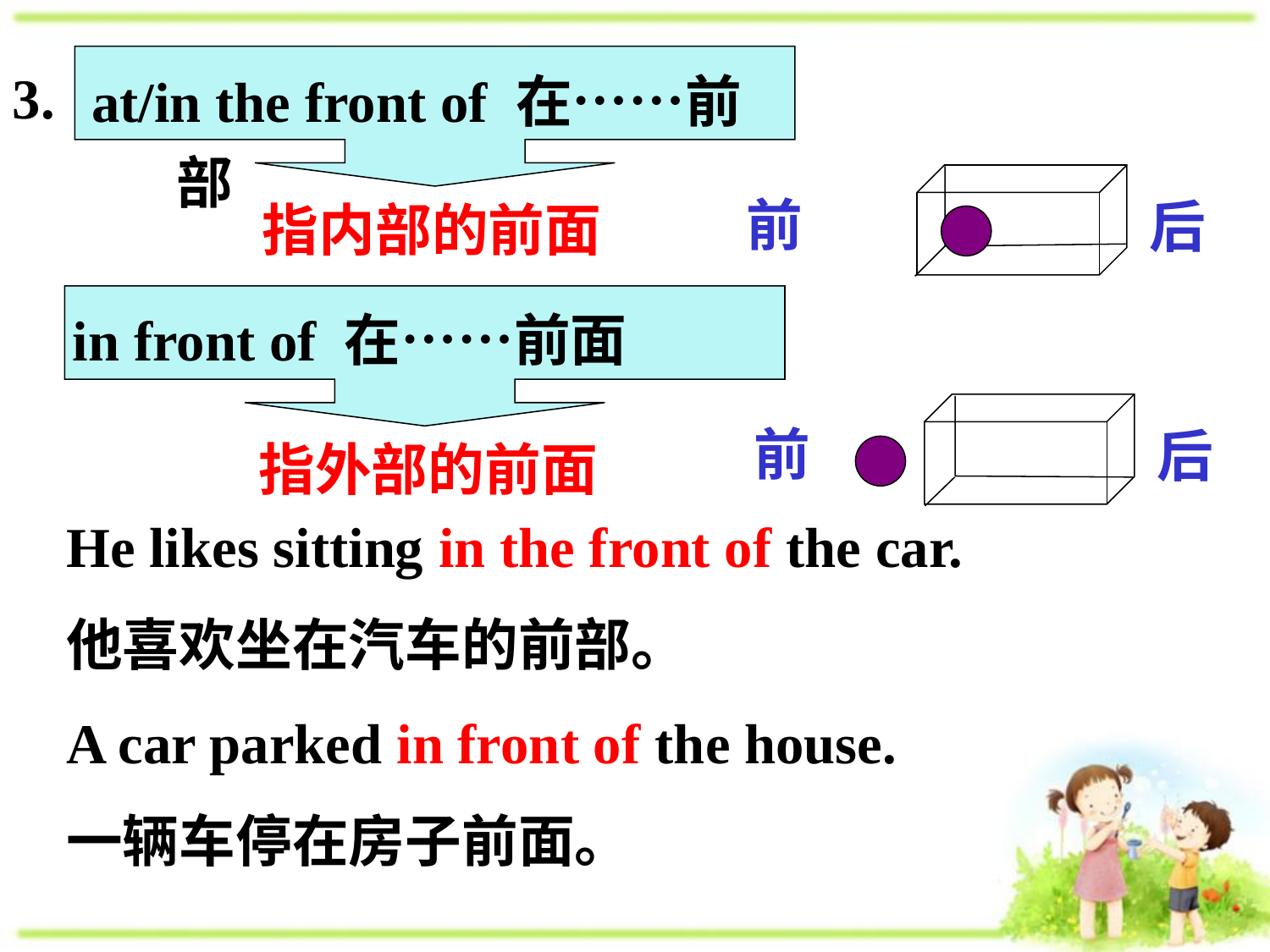

at/in the front of 在……前部
3.

指内部的前面
前
后

in front of 在……前面

前
后
指外部的前面

He likes sitting in the front of the car.
他喜欢坐在汽车的前部。
A car parked in front of the house.
一辆车停在房子前面。